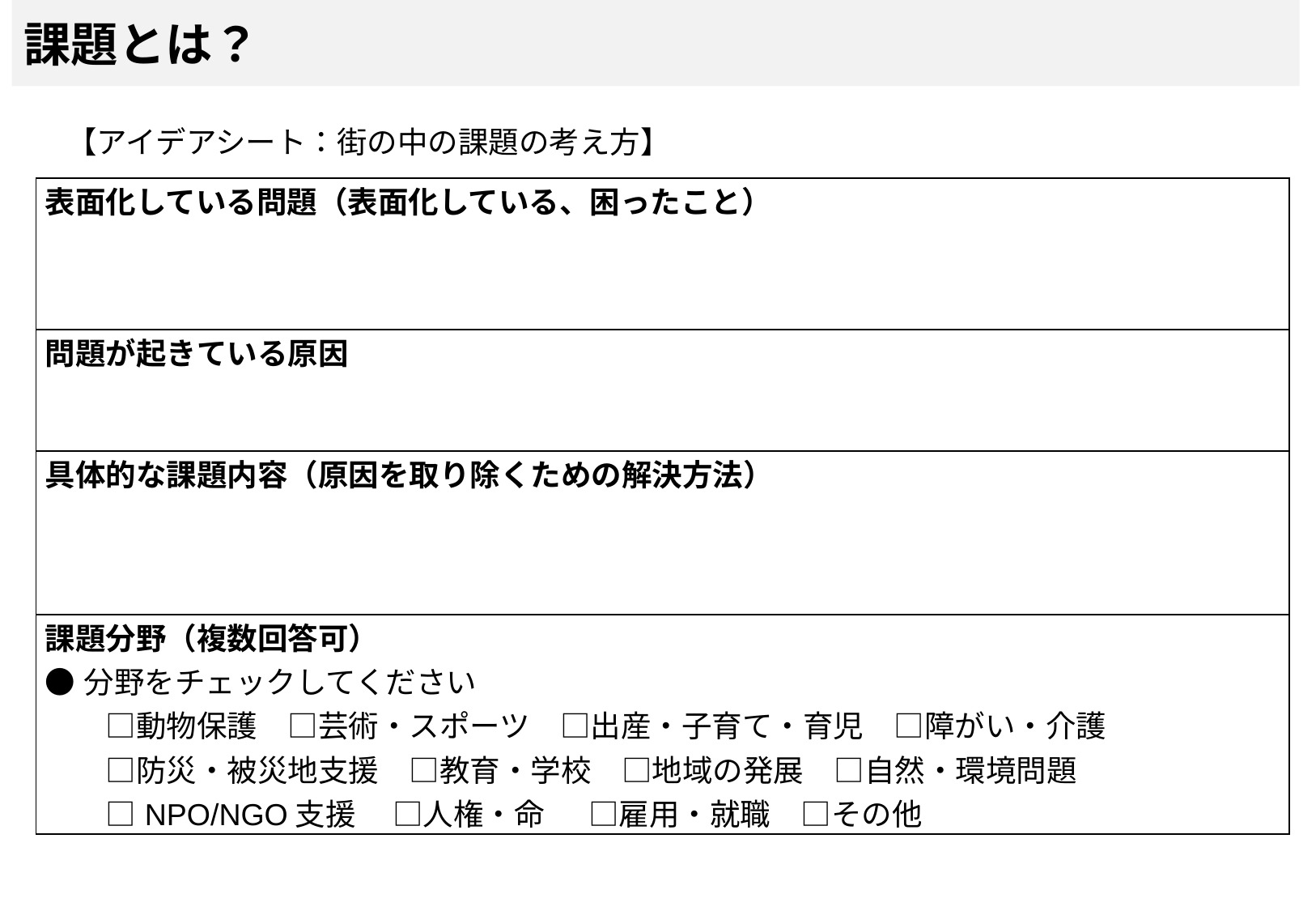

# 課題とは？
【アイデアシート：街の中の課題の考え方】
| 表面化している問題（表面化している、困ったこと） |
| --- |
| 問題が起きている原因 |
| 具体的な課題内容（原因を取り除くための解決方法） |
| 課題分野（複数回答可） ●分野をチェックしてください 　　□動物保護　□芸術・スポーツ　□出産・子育て・育児　□障がい・介護 　　□防災・被災地支援　□教育・学校　□地域の発展　□自然・環境問題 　　□NPO/NGO支援 　□人権・命 　□雇用・就職　□その他 |